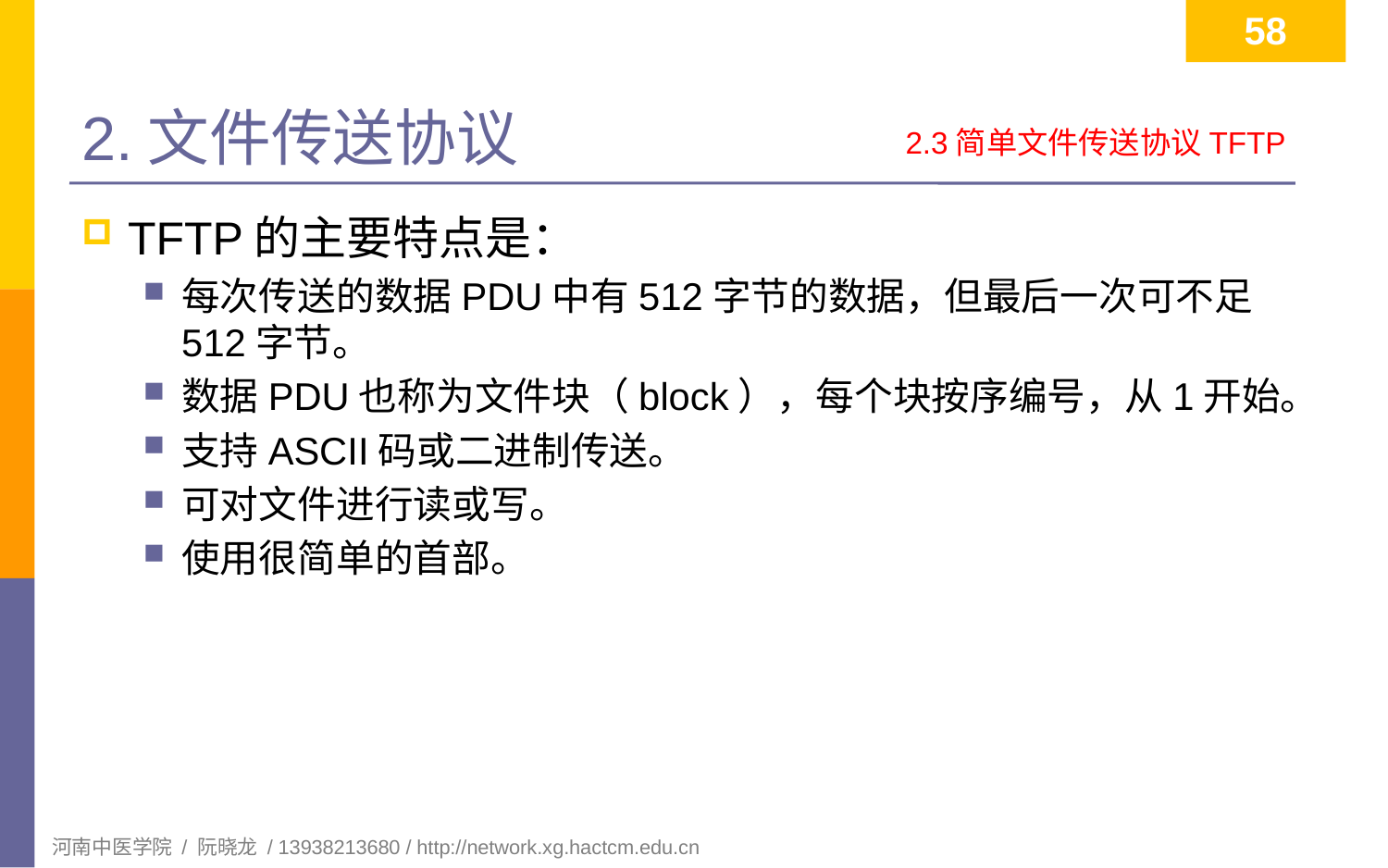

58
# 2.文件传送协议
2.3简单文件传送协议TFTP
TFTP的主要特点是：
每次传送的数据PDU中有512字节的数据，但最后一次可不足512字节。
数据PDU也称为文件块（block），每个块按序编号，从1开始。
支持ASCII码或二进制传送。
可对文件进行读或写。
使用很简单的首部。